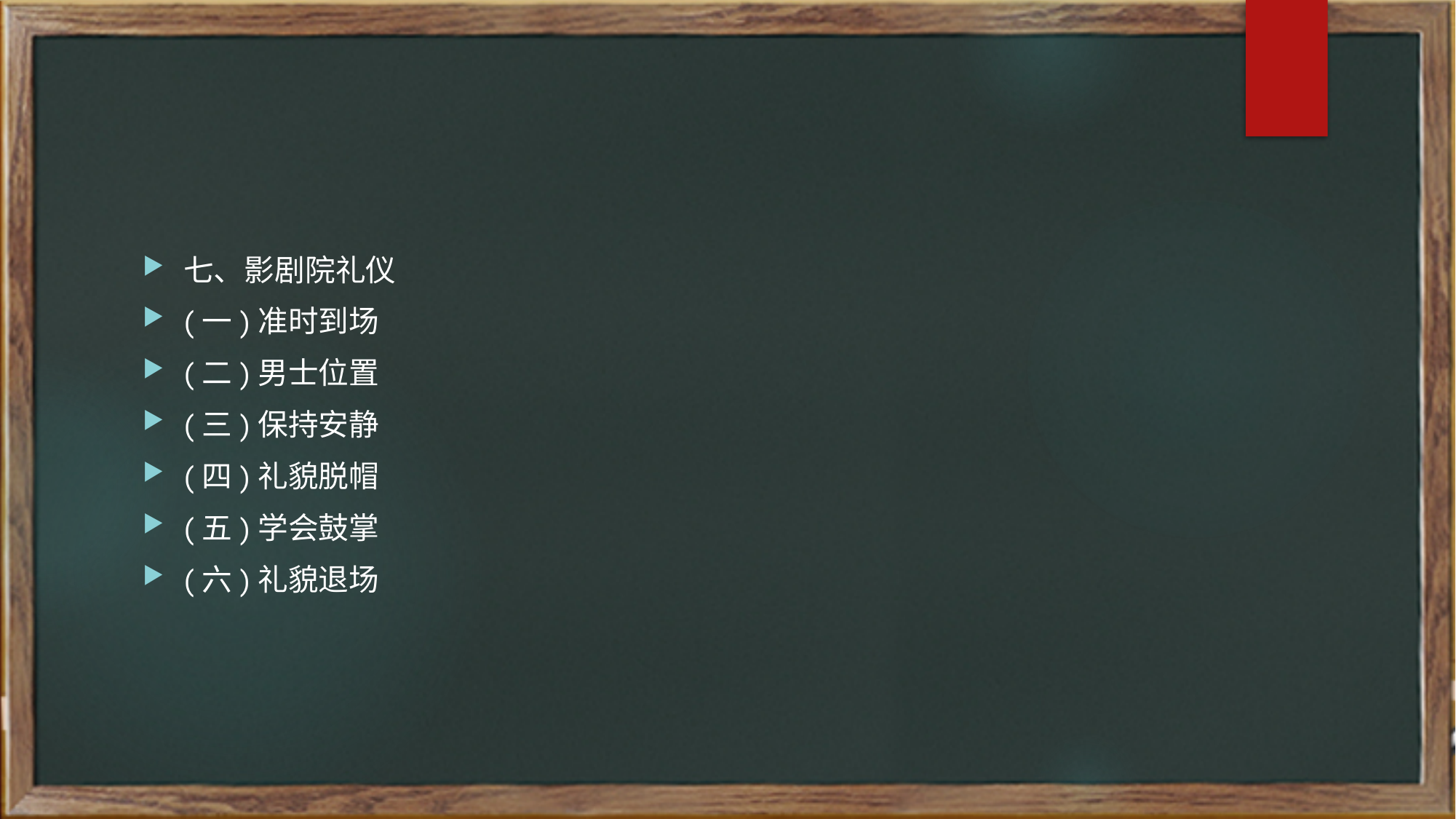

七、影剧院礼仪
(一)准时到场
(二)男士位置
(三)保持安静
(四)礼貌脱帽
(五)学会鼓掌
(六)礼貌退场